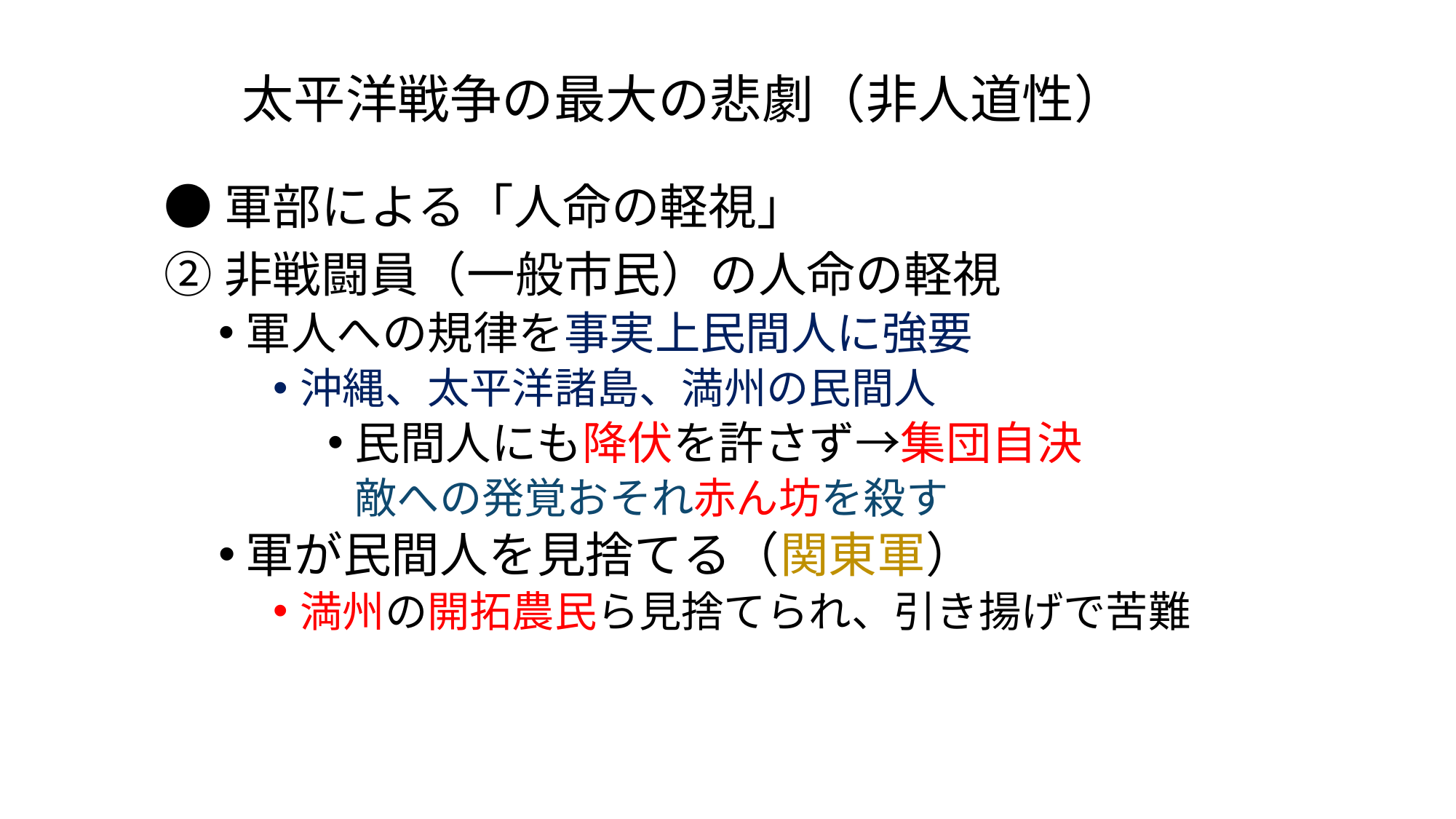

# 太平洋戦争の最大の悲劇（非人道性）
●軍部による「人命の軽視」
②非戦闘員（一般市民）の人命の軽視
軍人への規律を事実上民間人に強要
沖縄、太平洋諸島、満州の民間人
民間人にも降伏を許さず→集団自決
敵への発覚おそれ赤ん坊を殺す
軍が民間人を見捨てる（関東軍）
満州の開拓農民ら見捨てられ、引き揚げで苦難